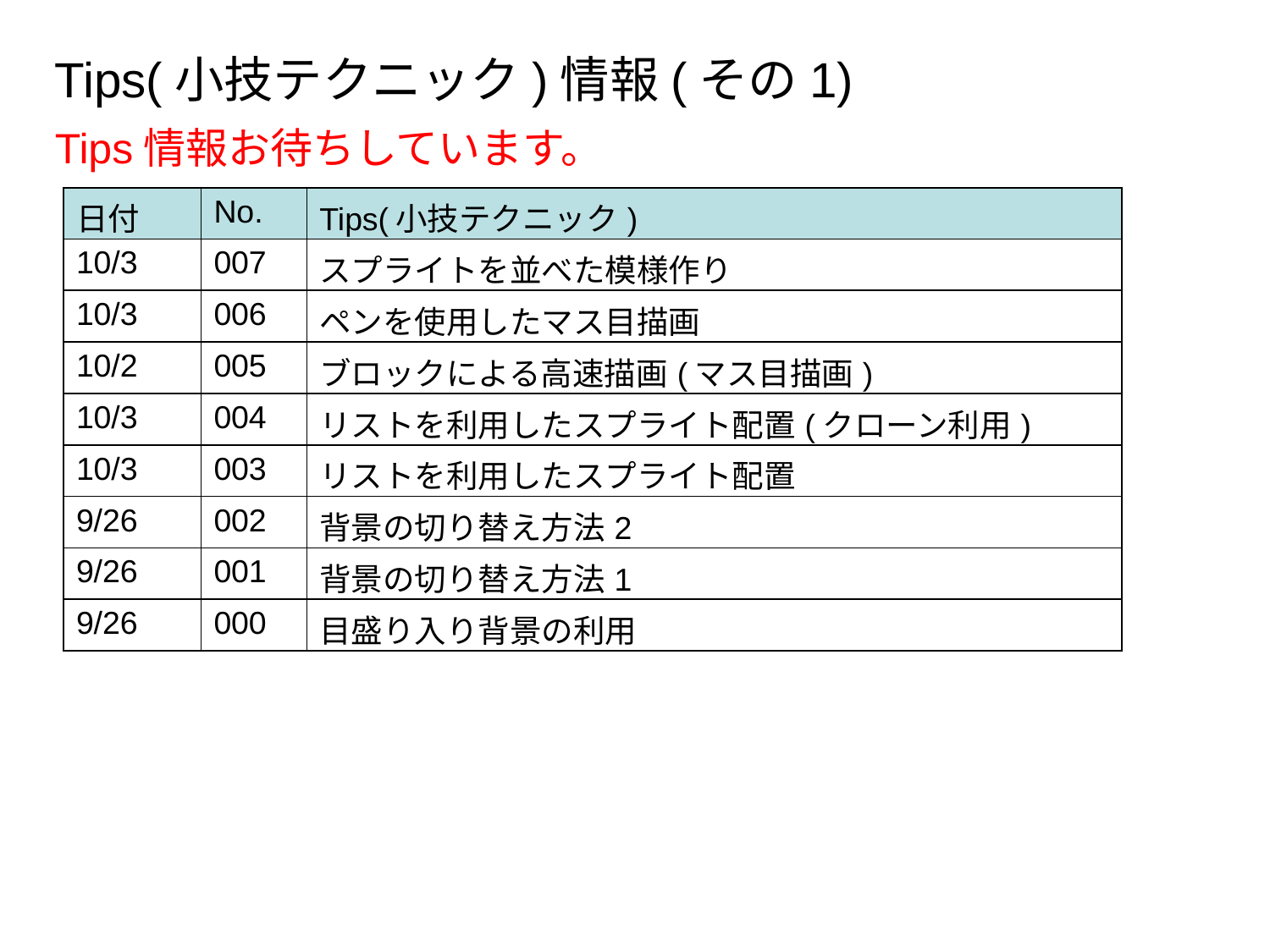

Tips(小技テクニック)情報(その1)
Tips情報お待ちしています。
| 日付 | No. | Tips(小技テクニック) |
| --- | --- | --- |
| 10/3 | 007 | スプライトを並べた模様作り |
| 10/3 | 006 | ペンを使用したマス目描画 |
| 10/2 | 005 | ブロックによる高速描画(マス目描画) |
| 10/3 | 004 | リストを利用したスプライト配置(クローン利用) |
| 10/3 | 003 | リストを利用したスプライト配置 |
| 9/26 | 002 | 背景の切り替え方法2 |
| 9/26 | 001 | 背景の切り替え方法1 |
| 9/26 | 000 | 目盛り入り背景の利用 |